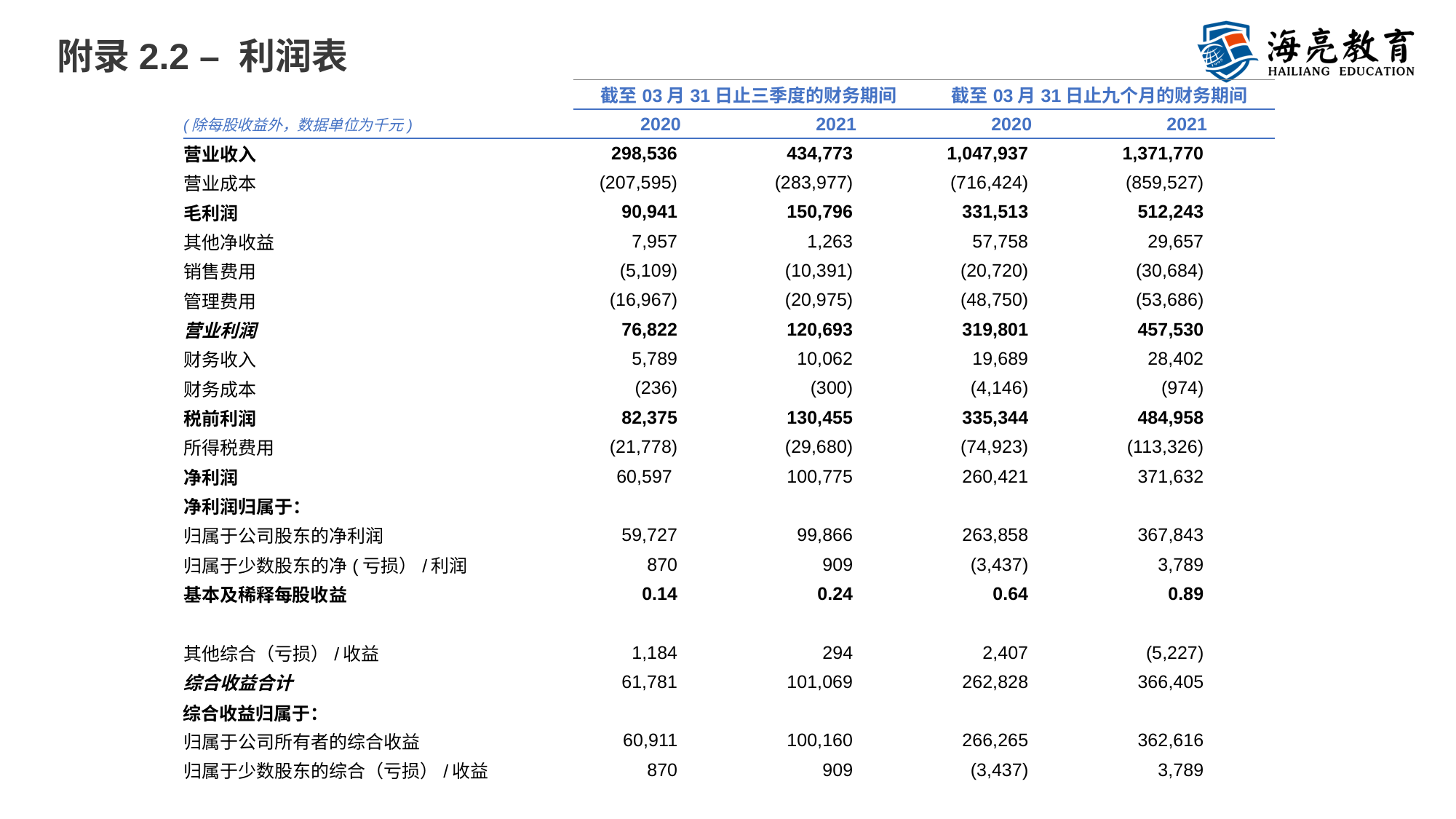

# 附录2.2 – 利润表
|  | 截至03月31日止三季度的财务期间 |  | 截至03月31日止九个月的财务期间 |  |
| --- | --- | --- | --- | --- |
| (除每股收益外，数据单位为千元) | 2020 | 2021 | 2020 | 2021 |
| 营业收入 | 298,536 | 434,773 | 1,047,937 | 1,371,770 |
| 营业成本 | (207,595) | (283,977) | (716,424) | (859,527) |
| 毛利润 | 90,941 | 150,796 | 331,513 | 512,243 |
| 其他净收益 | 7,957 | 1,263 | 57,758 | 29,657 |
| 销售费用 | (5,109) | (10,391) | (20,720) | (30,684) |
| 管理费用 | (16,967) | (20,975) | (48,750) | (53,686) |
| 营业利润 | 76,822 | 120,693 | 319,801 | 457,530 |
| 财务收入 | 5,789 | 10,062 | 19,689 | 28,402 |
| 财务成本 | (236) | (300) | (4,146) | (974) |
| 税前利润 | 82,375 | 130,455 | 335,344 | 484,958 |
| 所得税费用 | (21,778) | (29,680) | (74,923) | (113,326) |
| 净利润 | 60,597 | 100,775 | 260,421 | 371,632 |
| 净利润归属于： |  |  |  |  |
| 归属于公司股东的净利润 | 59,727 | 99,866 | 263,858 | 367,843 |
| 归属于少数股东的净(亏损）/利润 | 870 | 909 | (3,437) | 3,789 |
| 基本及稀释每股收益 | 0.14 | 0.24 | 0.64 | 0.89 |
|  |  |  |  |  |
| 其他综合（亏损）/收益 | 1,184 | 294 | 2,407 | (5,227) |
| 综合收益合计 | 61,781 | 101,069 | 262,828 | 366,405 |
| 综合收益归属于： |  |  |  |  |
| 归属于公司所有者的综合收益 | 60,911 | 100,160 | 266,265 | 362,616 |
| 归属于少数股东的综合（亏损）/收益 | 870 | 909 | (3,437) | 3,789 |